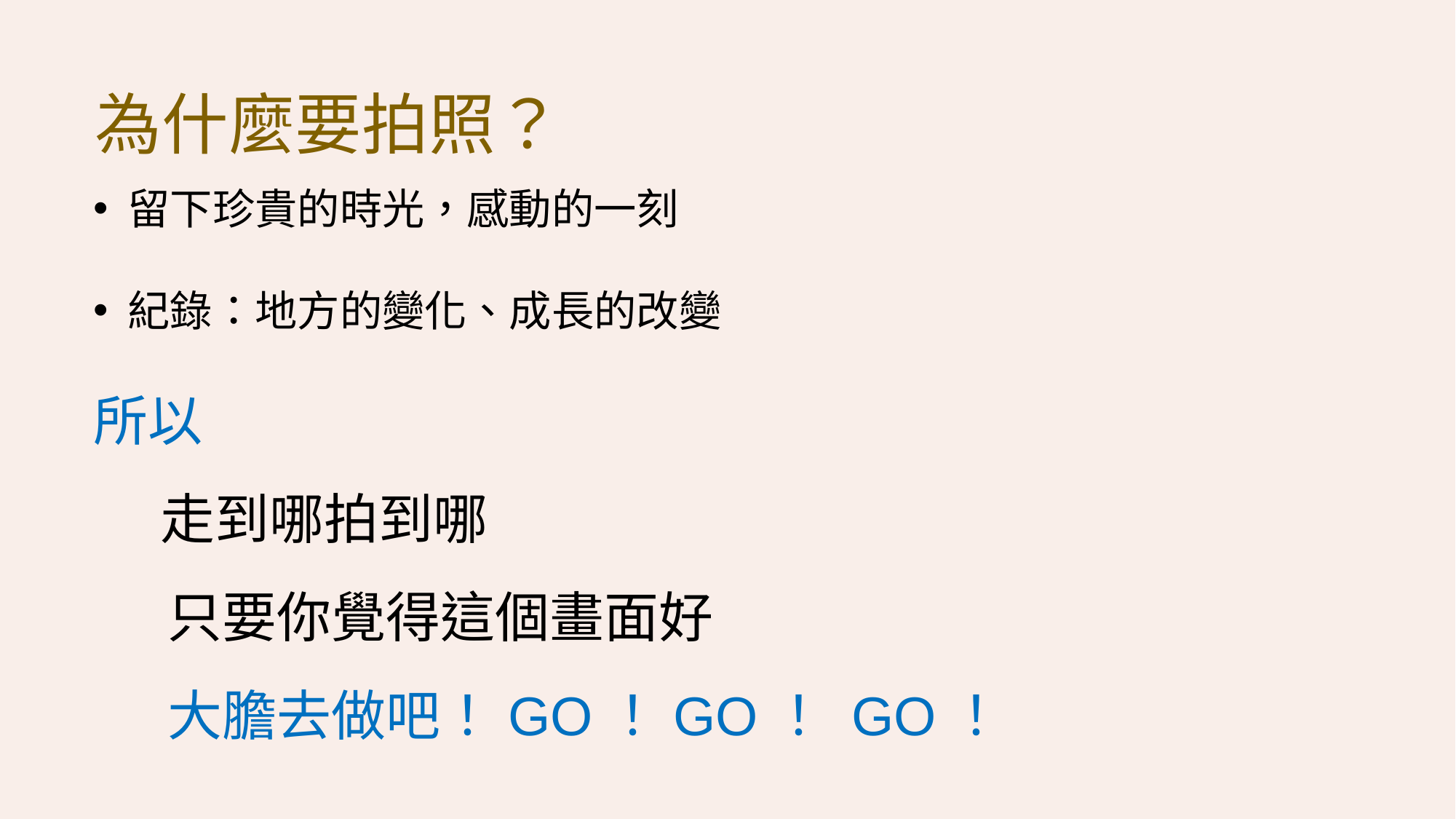

為什麼要拍照？
留下珍貴的時光，感動的一刻

紀錄：地方的變化、成長的改變

所以
      走到哪拍到哪
     只要你覺得這個畫面好
     大膽去做吧！GO！GO！ GO！